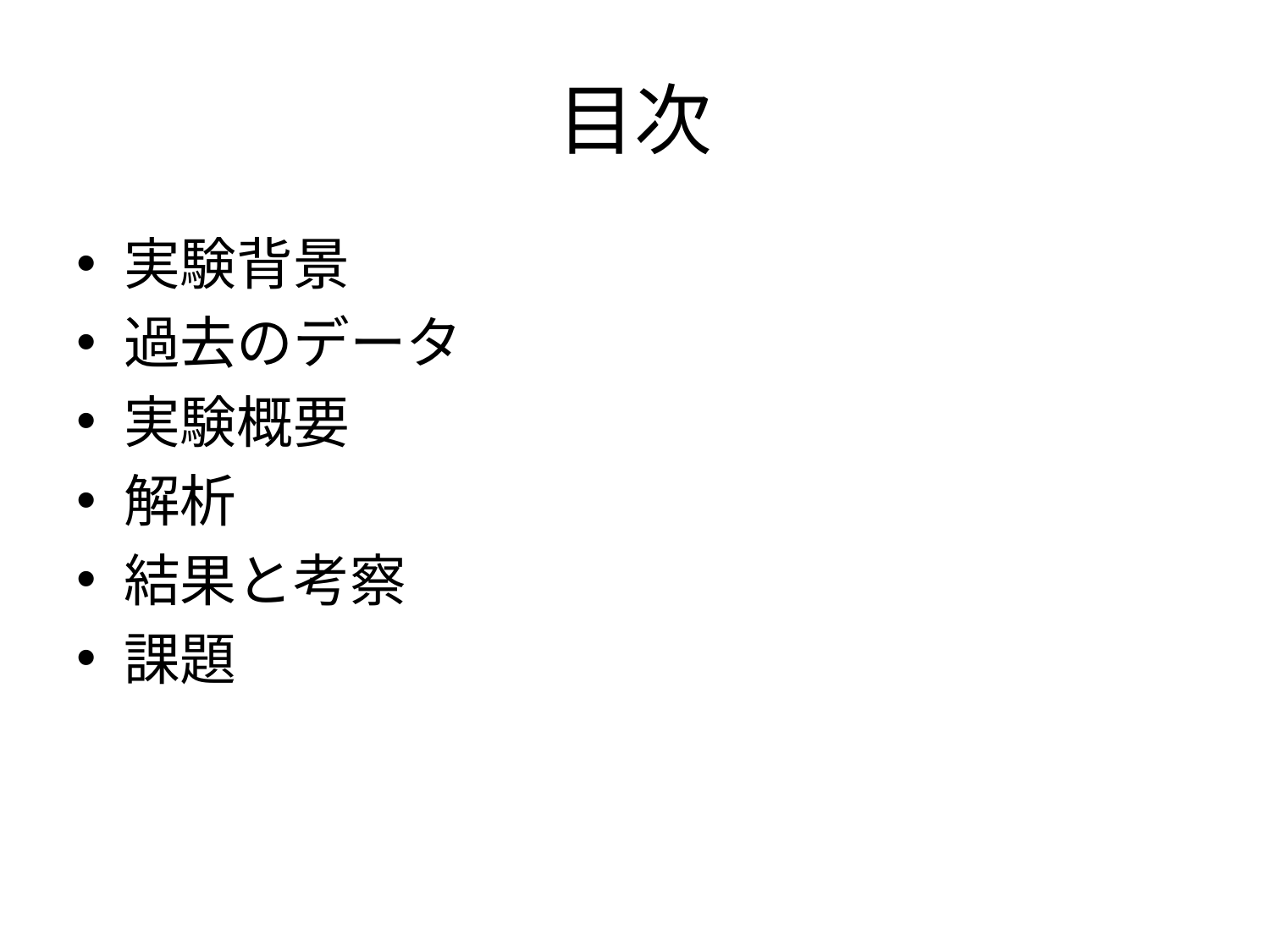

# 目次
実験背景
過去のデータ
実験概要
解析
結果と考察
課題